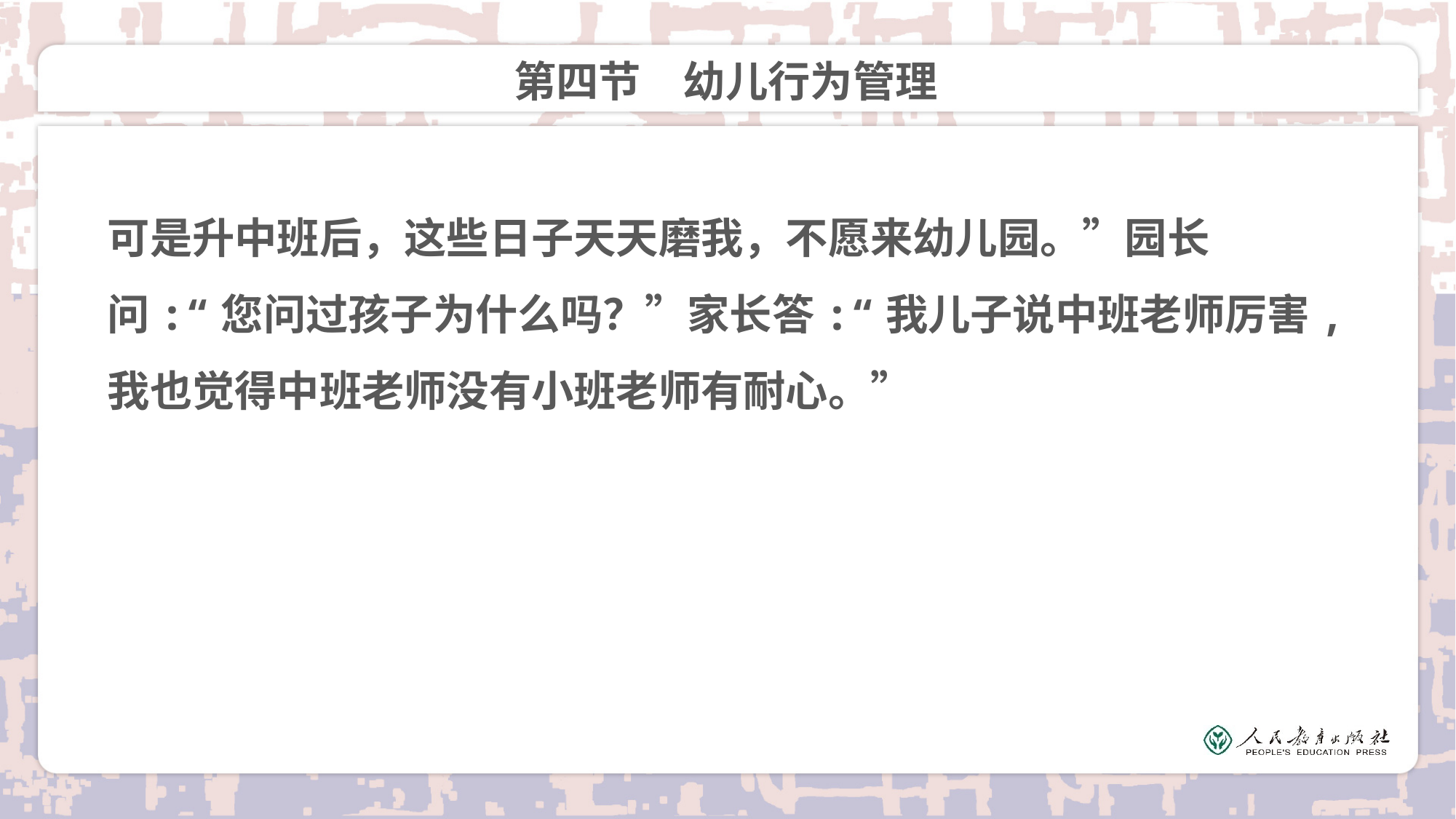

# 第四节　幼儿行为管理
可是升中班后，这些日子天天磨我，不愿来幼儿园。”园长问:“您问过孩子为什么吗？”家长答:“我儿子说中班老师厉害,我也觉得中班老师没有小班老师有耐心。”